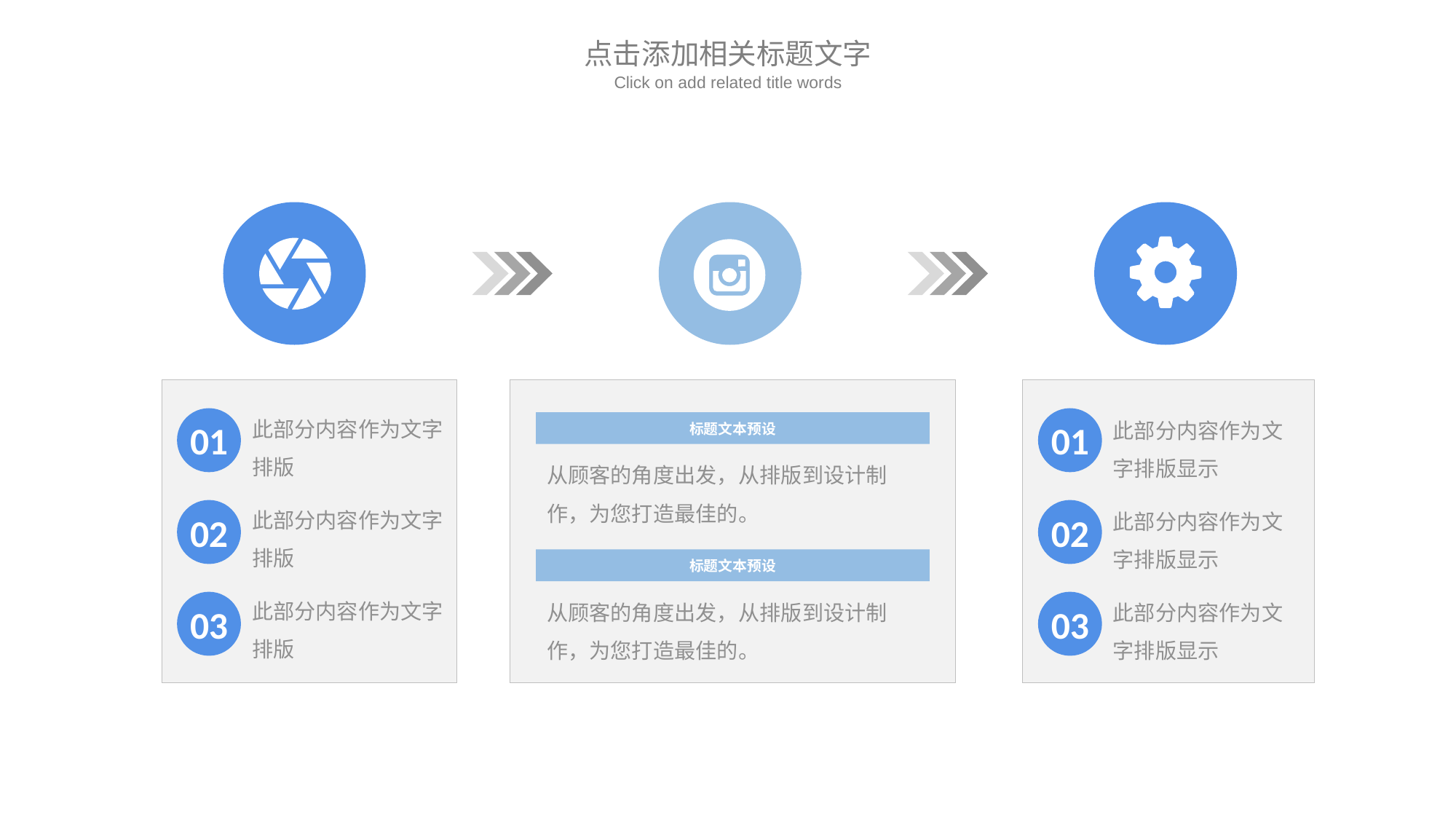

点击添加相关标题文字
Click on add related title words

标题文本预设
从顾客的角度出发，从排版到设计制作，为您打造最佳的。
标题文本预设
从顾客的角度出发，从排版到设计制作，为您打造最佳的。

此部分内容作为文字排版
01
此部分内容作为文字排版
02
此部分内容作为文字排版
03

此部分内容作为文字排版显示
01
此部分内容作为文字排版显示
02
此部分内容作为文字排版显示
03